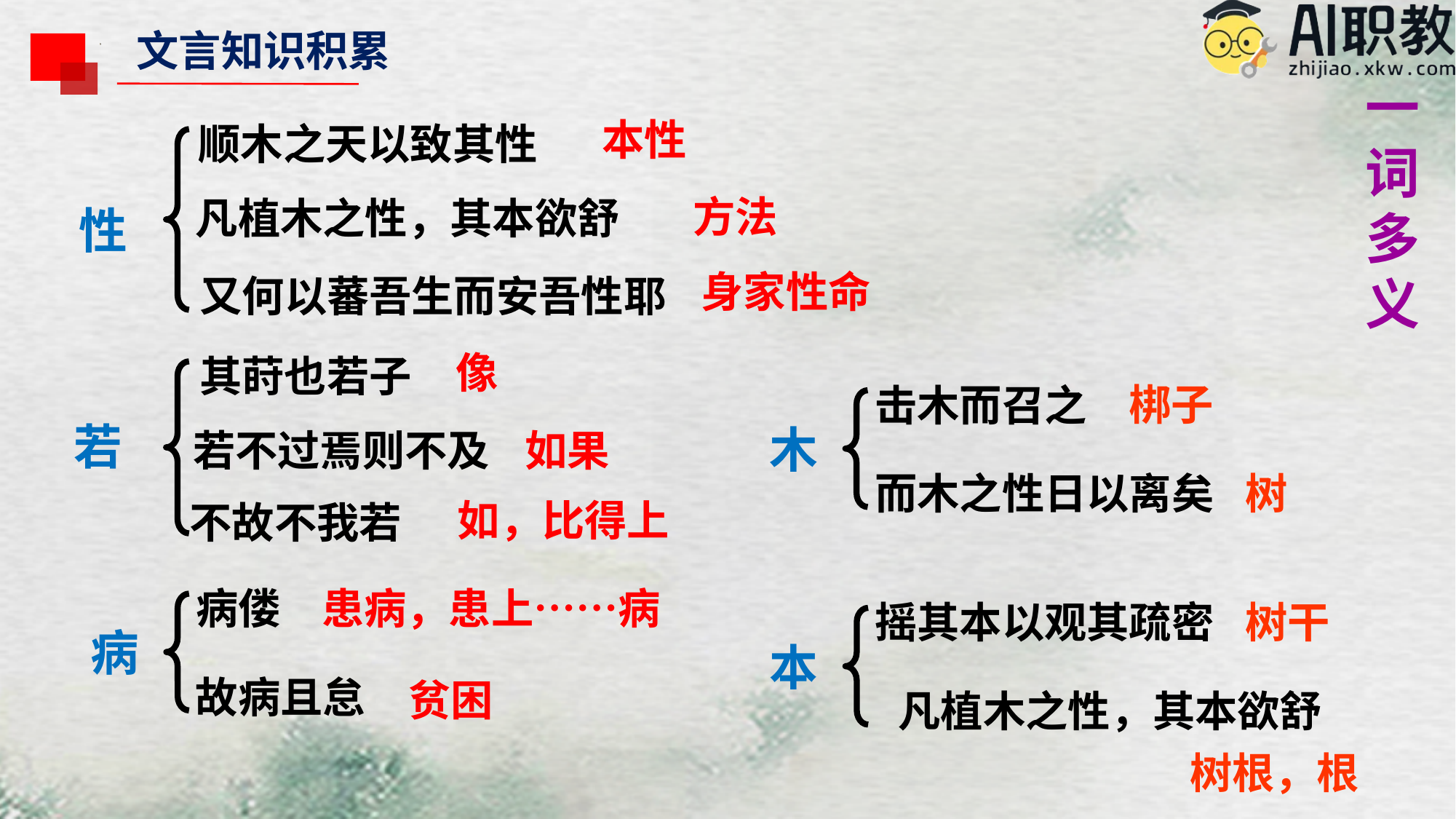

文言知识积累

一词多义
本性
顺木之天以致其性

方法
凡植木之性，其本欲舒
性
身家性命
又何以蕃吾生而安吾性耶
像
其莳也若子

击木而召之
梆子

若
木
如果
若不过焉则不及
而木之性日以离矣
树
如，比得上
不故不我若
病偻
患病，患上……病
摇其本以观其疏密
树干

病
本

故病且怠
贫困
凡植木之性，其本欲舒
树根，根